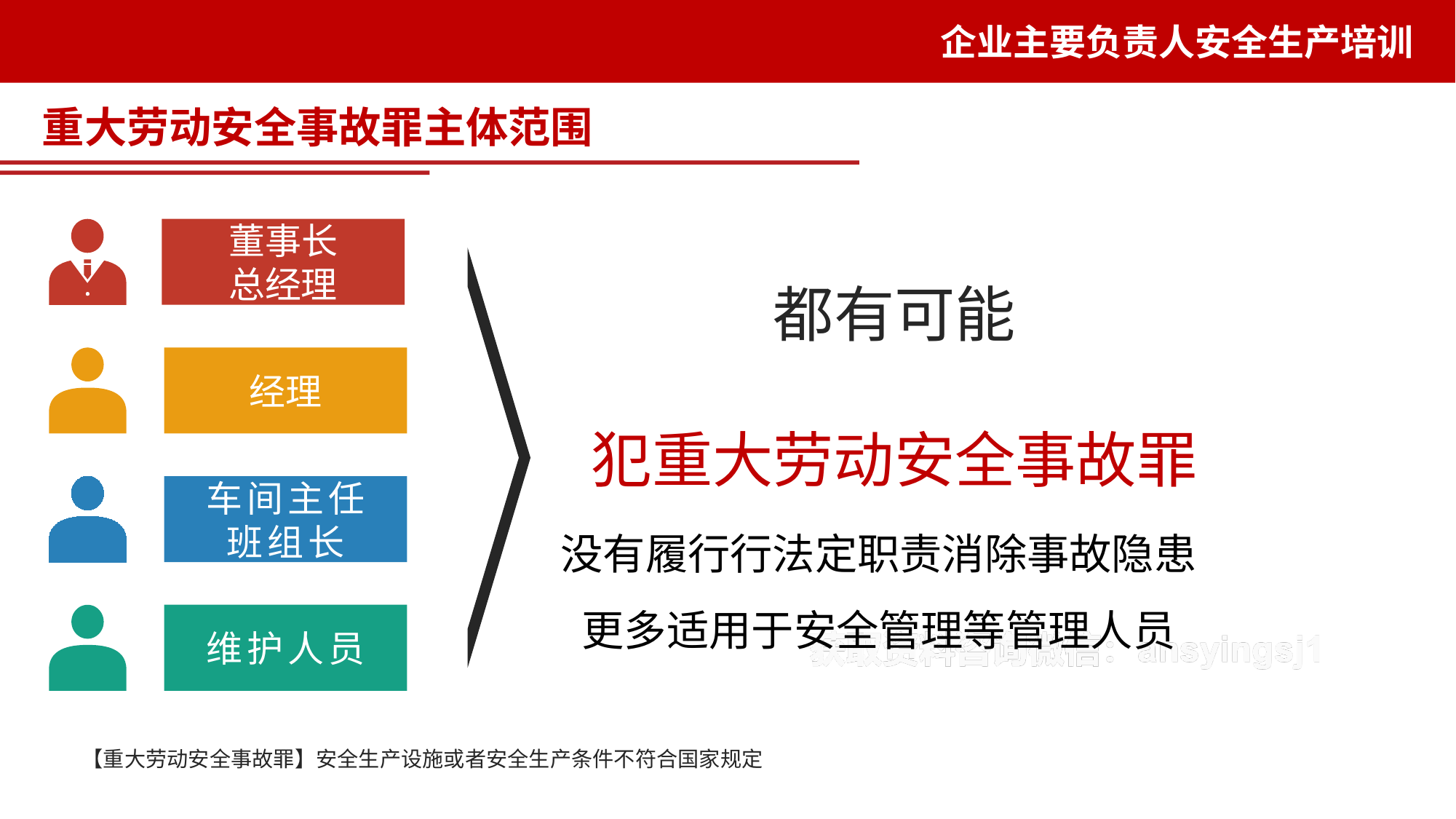

重大劳动安全事故罪主体范围
都有可能
犯重大劳动安全事故罪

董事长
总经理

经理

车间主任
班组长
没有履行行法定职责消除事故隐患
更多适用于安全管理等管理人员

维护人员
【重大劳动安全事故罪】安全生产设施或者安全生产条件不符合国家规定